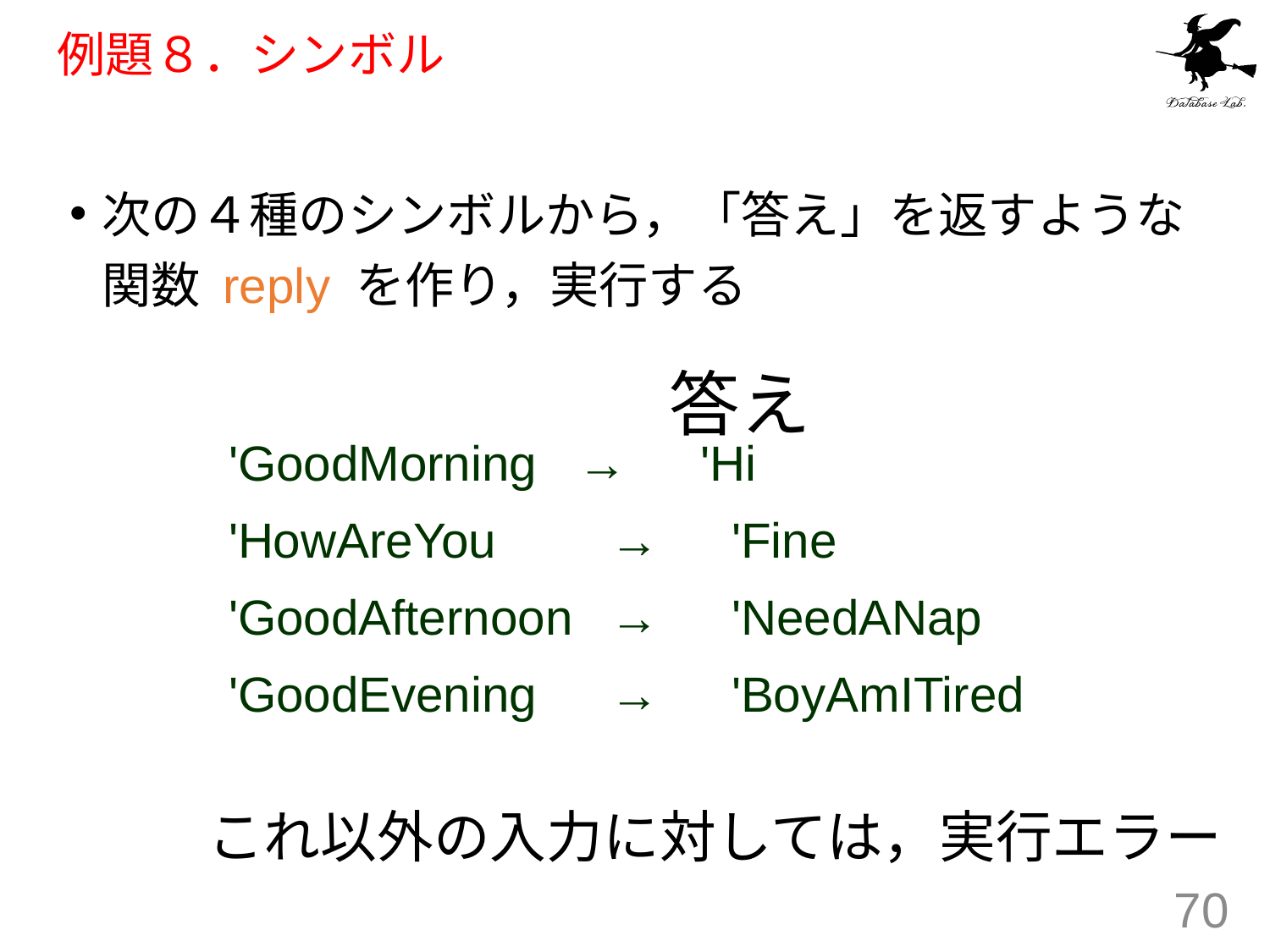

# 例題８．シンボル
次の４種のシンボルから，「答え」を返すような関数 reply を作り，実行する

		'GoodMorning   →　'Hi
     	'HowAreYou	→　'Fine
     	'GoodAfternoon	→　'NeedANap
     	'GoodEvening	→　'BoyAmITired

答え
これ以外の入力に対しては，実行エラー
70